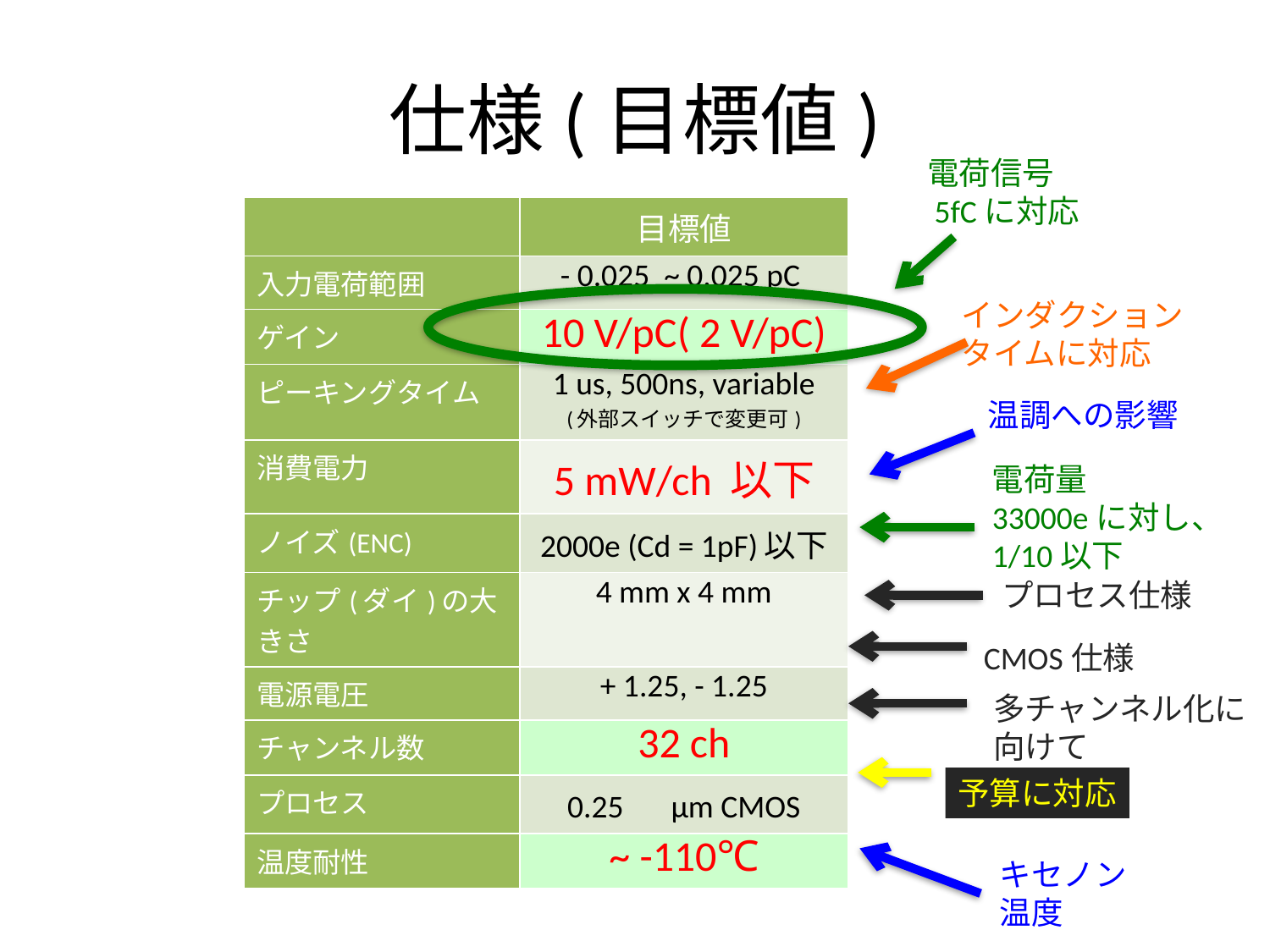

# 仕様(目標値)
電荷信号
 5fCに対応
|  | 目標値 |
| --- | --- |
| 入力電荷範囲 | - 0.025 ~ 0.025 pC |
| ゲイン | 10 V/pC( 2 V/pC) |
| ピーキングタイム | 1 us, 500ns, variable (外部スイッチで変更可) |
| 消費電力 | 5 mW/ch 以下 |
| ノイズ(ENC) | 2000e (Cd = 1pF)以下 |
| チップ(ダイ)の大きさ | 4 mm x 4 mm |
| 電源電圧 | + 1.25, - 1.25 |
| チャンネル数 | 32 ch |
| プロセス | 0.25　μm CMOS |
| 温度耐性 | ~ -110℃ |

インダクション
タイムに対応
温調への影響
電荷量
33000eに対し、
1/10以下
プロセス仕様
CMOS仕様
多チャンネル化に
向けて
予算に対応
キセノン
温度